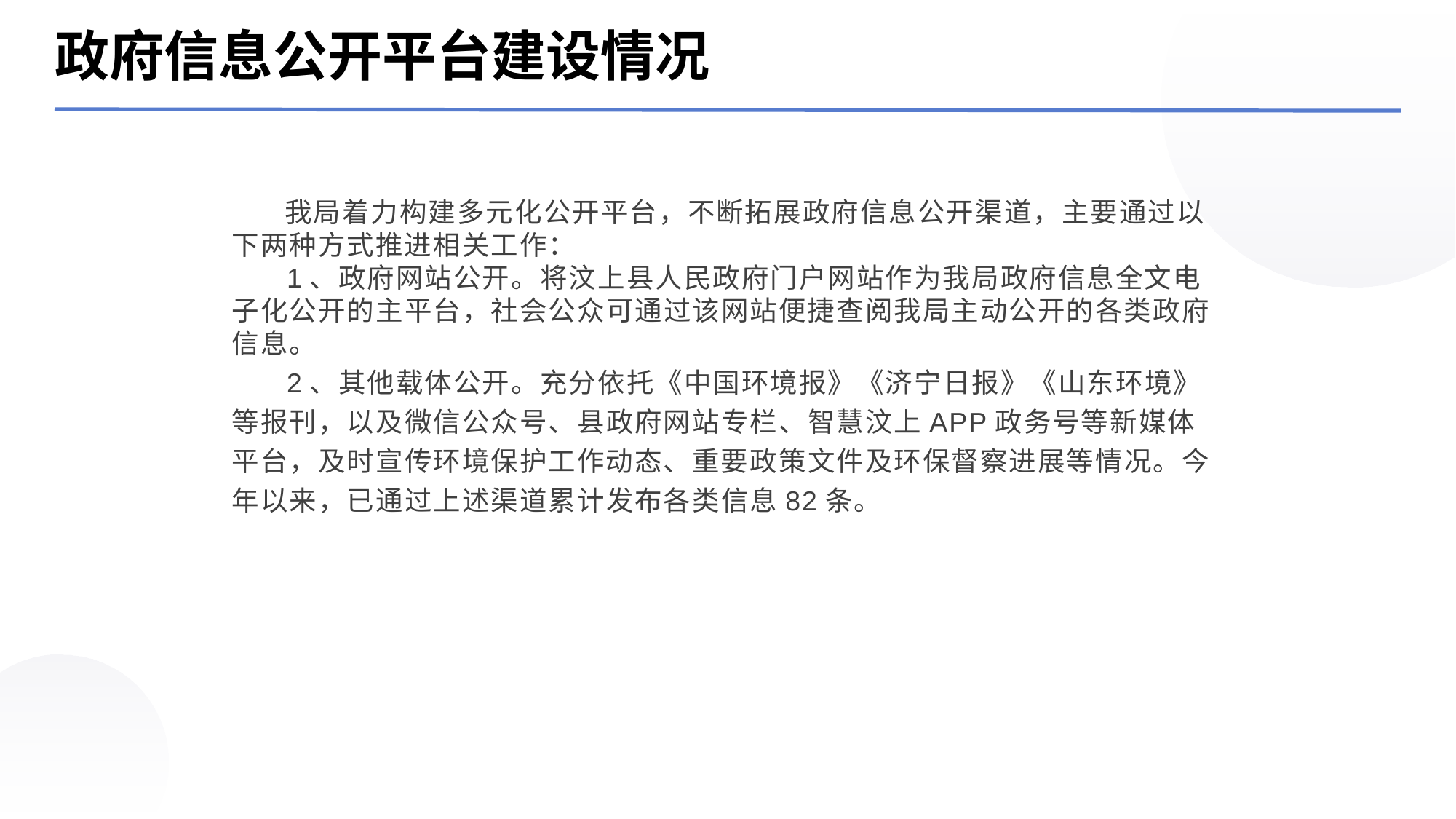

政府信息公开平台建设情况
      我局着力构建多元化公开平台，不断拓展政府信息公开渠道，主要通过以下两种方式推进相关工作：
      1、政府网站公开。将汶上县人民政府门户网站作为我局政府信息全文电子化公开的主平台，社会公众可通过该网站便捷查阅我局主动公开的各类政府信息。
      2、其他载体公开。充分依托《中国环境报》《济宁日报》《山东环境》等报刊，以及微信公众号、县政府网站专栏、智慧汶上APP政务号等新媒体平台，及时宣传环境保护工作动态、重要政策文件及环保督察进展等情况。今年以来，已通过上述渠道累计发布各类信息82条。